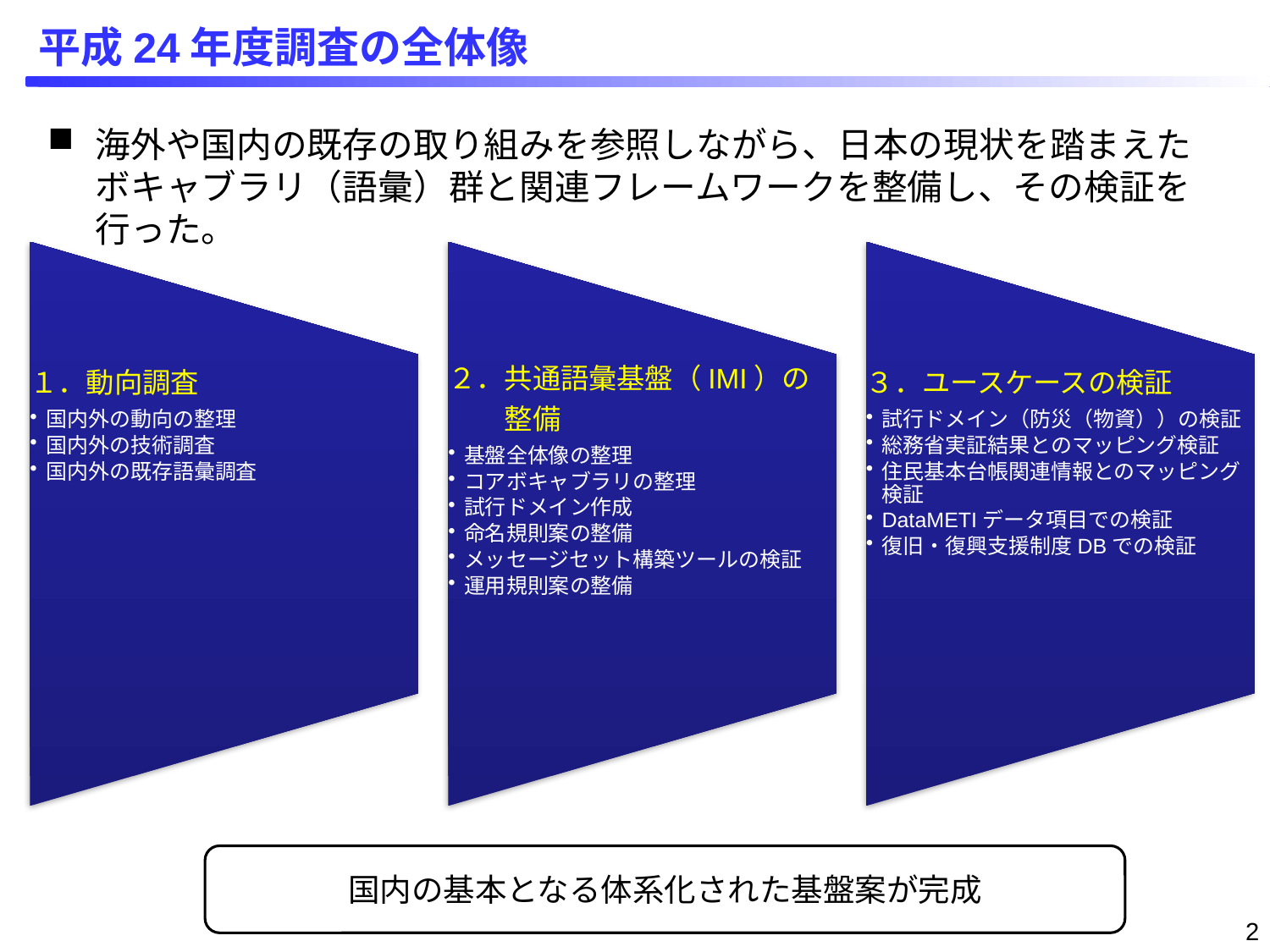

# 平成24年度調査の全体像
海外や国内の既存の取り組みを参照しながら、日本の現状を踏まえたボキャブラリ（語彙）群と関連フレームワークを整備し、その検証を行った。
１．動向調査
国内外の動向の整理
国内外の技術調査
国内外の既存語彙調査
２．共通語彙基盤（IMI）の
　　整備
基盤全体像の整理
コアボキャブラリの整理
試行ドメイン作成
命名規則案の整備
メッセージセット構築ツールの検証
運用規則案の整備
３．ユースケースの検証
試行ドメイン（防災（物資））の検証
総務省実証結果とのマッピング検証
住民基本台帳関連情報とのマッピング検証
DataMETIデータ項目での検証
復旧・復興支援制度DBでの検証

国内の基本となる体系化された基盤案が完成
2